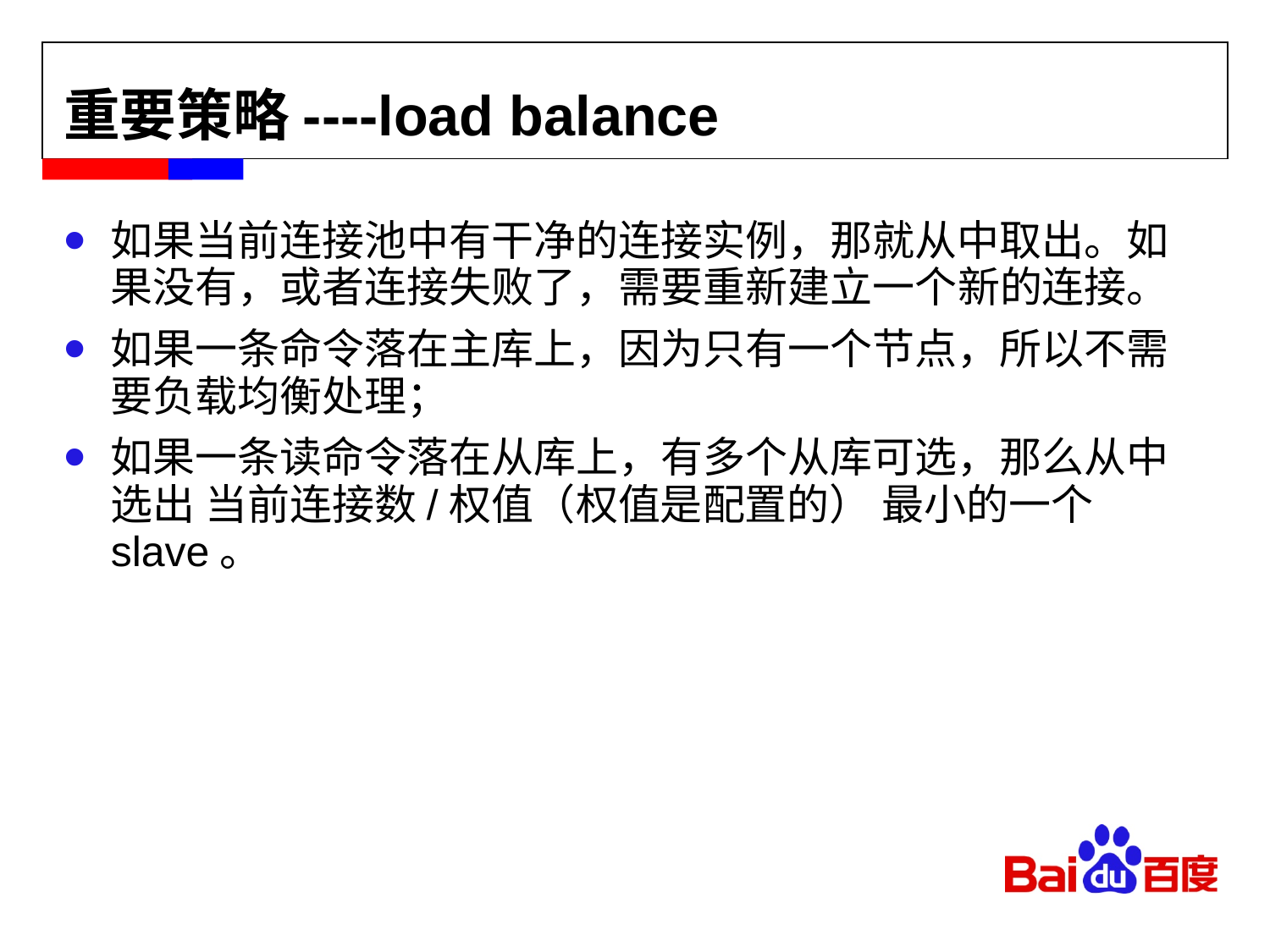

# 重要策略----load balance
如果当前连接池中有干净的连接实例，那就从中取出。如果没有，或者连接失败了，需要重新建立一个新的连接。
如果一条命令落在主库上，因为只有一个节点，所以不需要负载均衡处理；
如果一条读命令落在从库上，有多个从库可选，那么从中选出 当前连接数/权值（权值是配置的） 最小的一个slave。